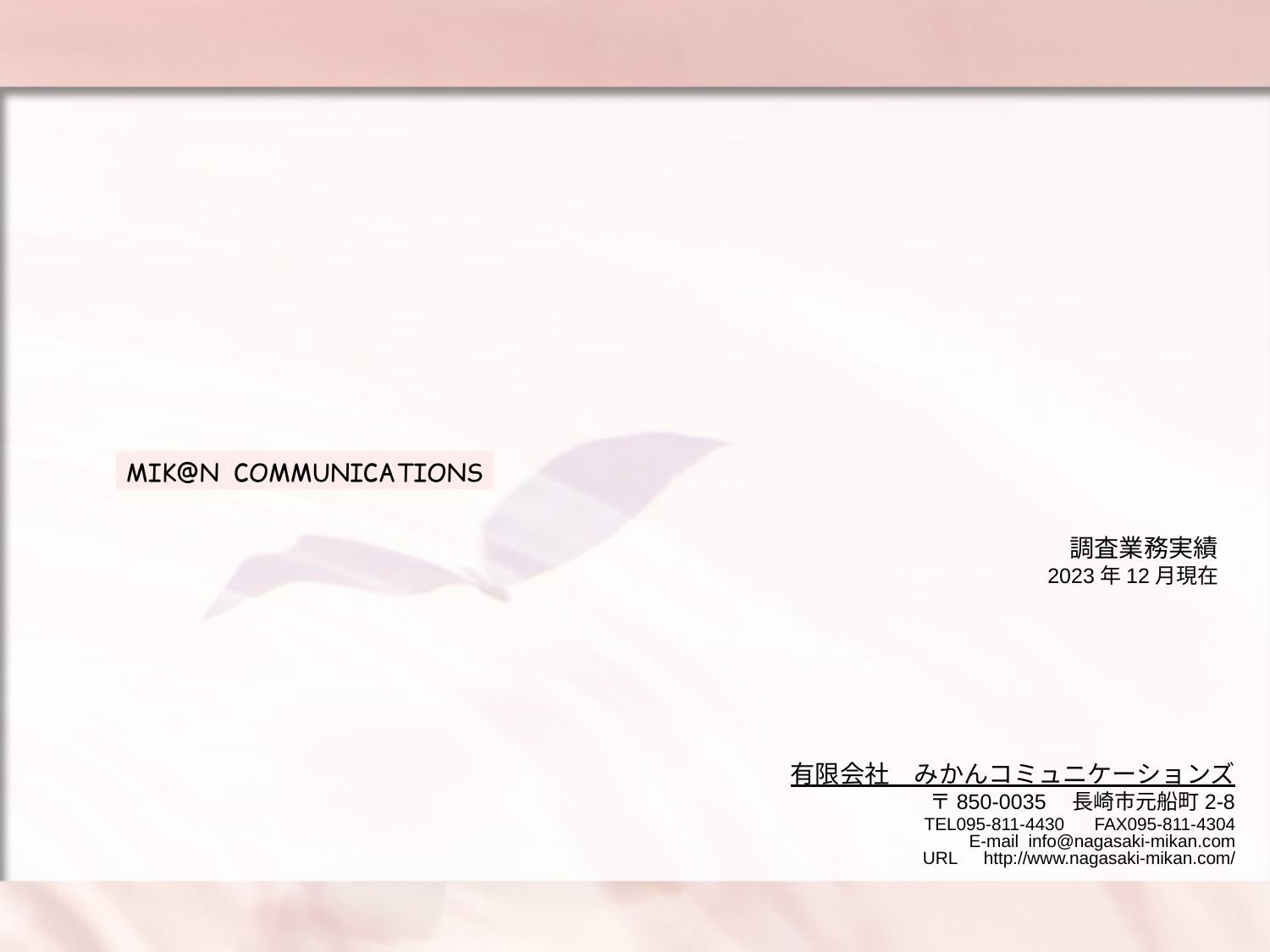

# MIK@N  COMMUNICATIONS
調査業務実績
2023年12月現在
有限会社　みかんコミュニケーションズ
　〒850-0035　長崎市元船町2-8
TEL095-811-4430　 FAX095-811-4304
E-mail  info@nagasaki-mikan.com
URL　http://www.nagasaki-mikan.com/